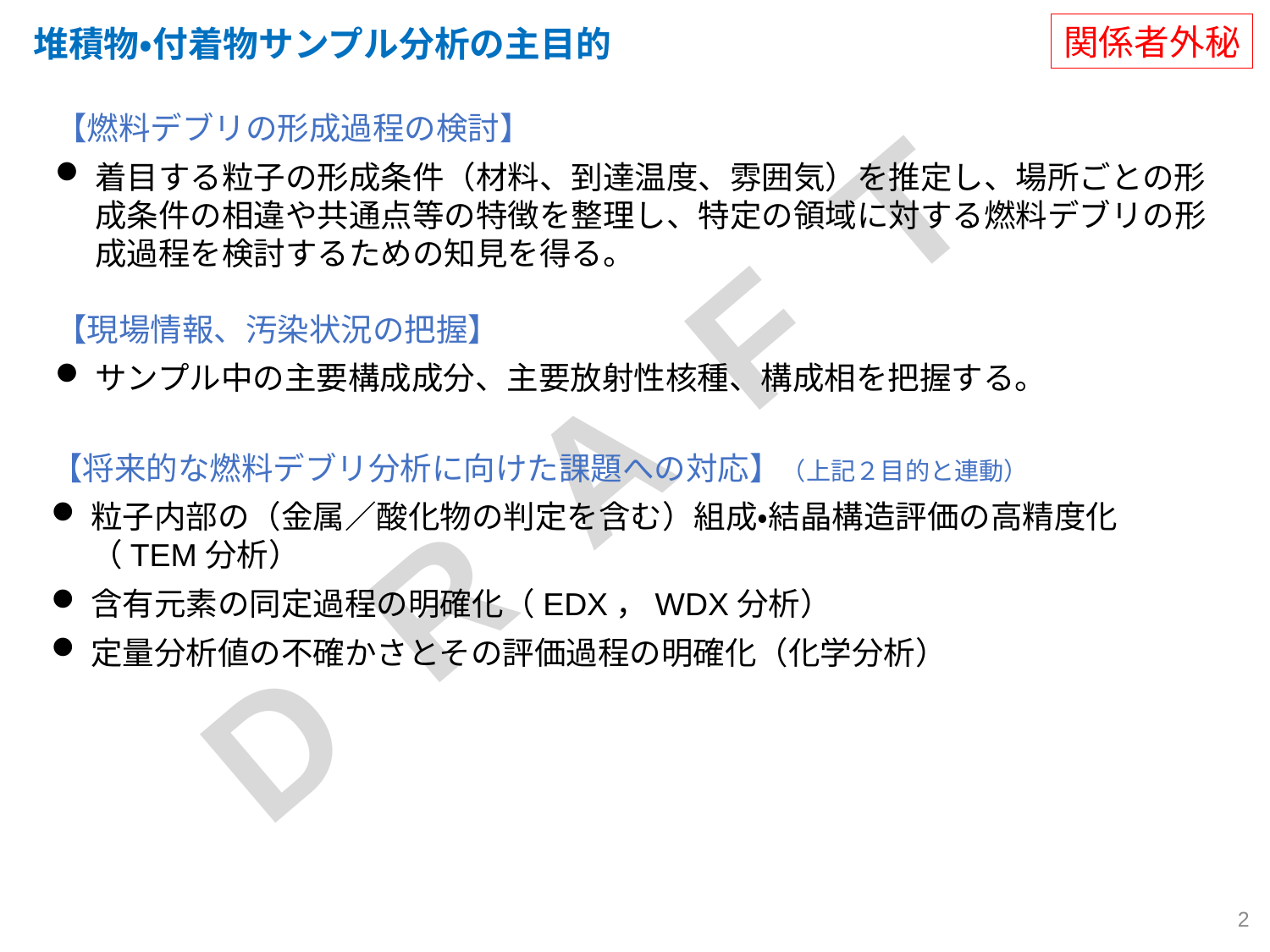

関係者外秘
堆積物・付着物サンプル分析の主目的
【燃料デブリの形成過程の検討】
着目する粒子の形成条件（材料、到達温度、雰囲気）を推定し、場所ごとの形成条件の相違や共通点等の特徴を整理し、特定の領域に対する燃料デブリの形成過程を検討するための知見を得る。
【現場情報、汚染状況の把握】
サンプル中の主要構成成分、主要放射性核種、構成相を把握する。
【将来的な燃料デブリ分析に向けた課題への対応】（上記２目的と連動）
粒子内部の（金属／酸化物の判定を含む）組成・結晶構造評価の高精度化（TEM分析）
含有元素の同定過程の明確化（EDX，WDX分析）
定量分析値の不確かさとその評価過程の明確化（化学分析）
2